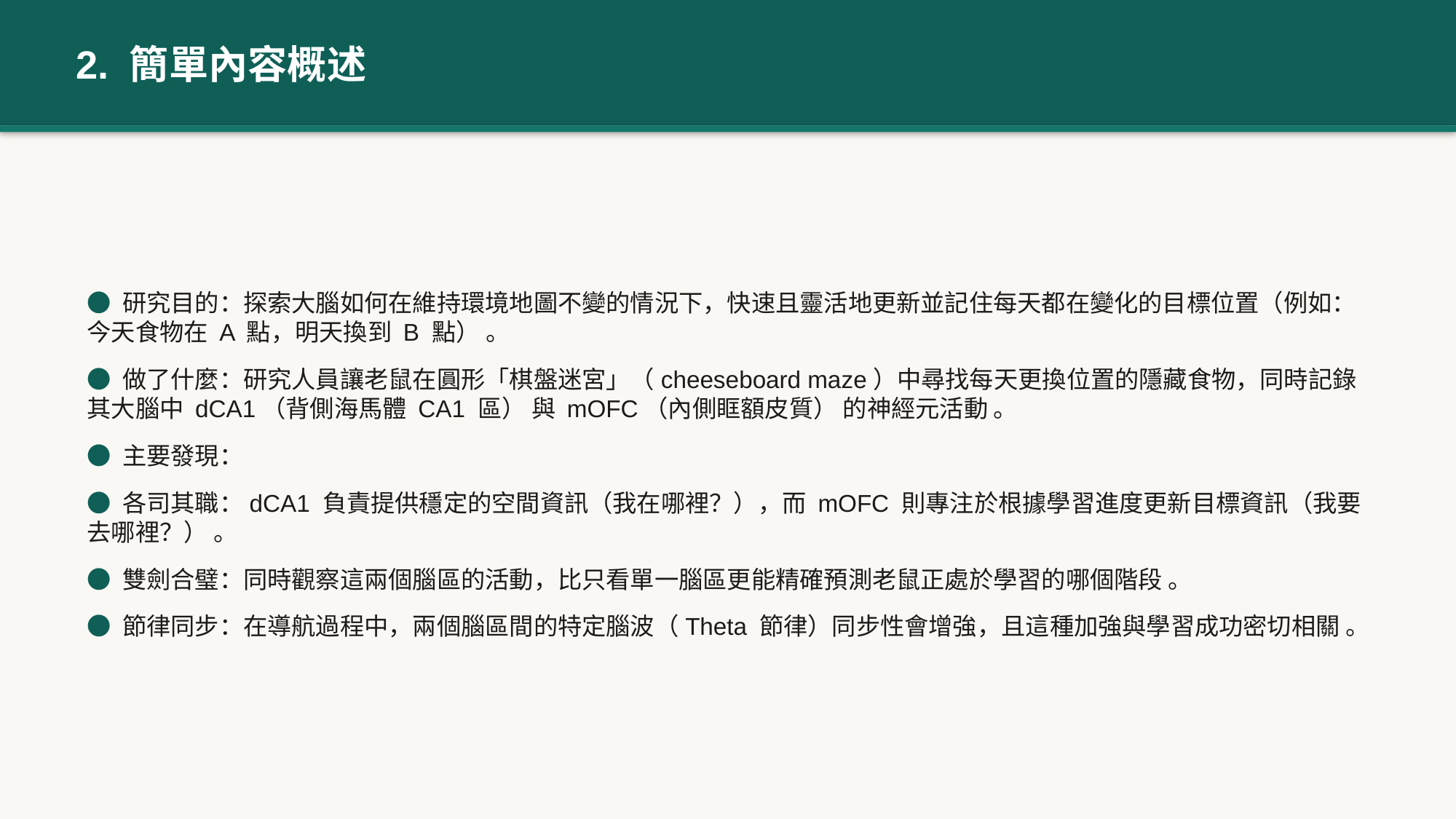

2. 簡單內容概述

● 研究目的：探索大腦如何在維持環境地圖不變的情況下，快速且靈活地更新並記住每天都在變化的目標位置（例如：今天食物在 A 點，明天換到 B 點） 。
● 做了什麼：研究人員讓老鼠在圓形「棋盤迷宮」（cheeseboard maze）中尋找每天更換位置的隱藏食物，同時記錄其大腦中 dCA1（背側海馬體 CA1 區） 與 mOFC（內側眶額皮質） 的神經元活動 。
● 主要發現：
● 各司其職：dCA1 負責提供穩定的空間資訊（我在哪裡？），而 mOFC 則專注於根據學習進度更新目標資訊（我要去哪裡？） 。
● 雙劍合璧：同時觀察這兩個腦區的活動，比只看單一腦區更能精確預測老鼠正處於學習的哪個階段 。
● 節律同步：在導航過程中，兩個腦區間的特定腦波（Theta 節律）同步性會增強，且這種加強與學習成功密切相關 。